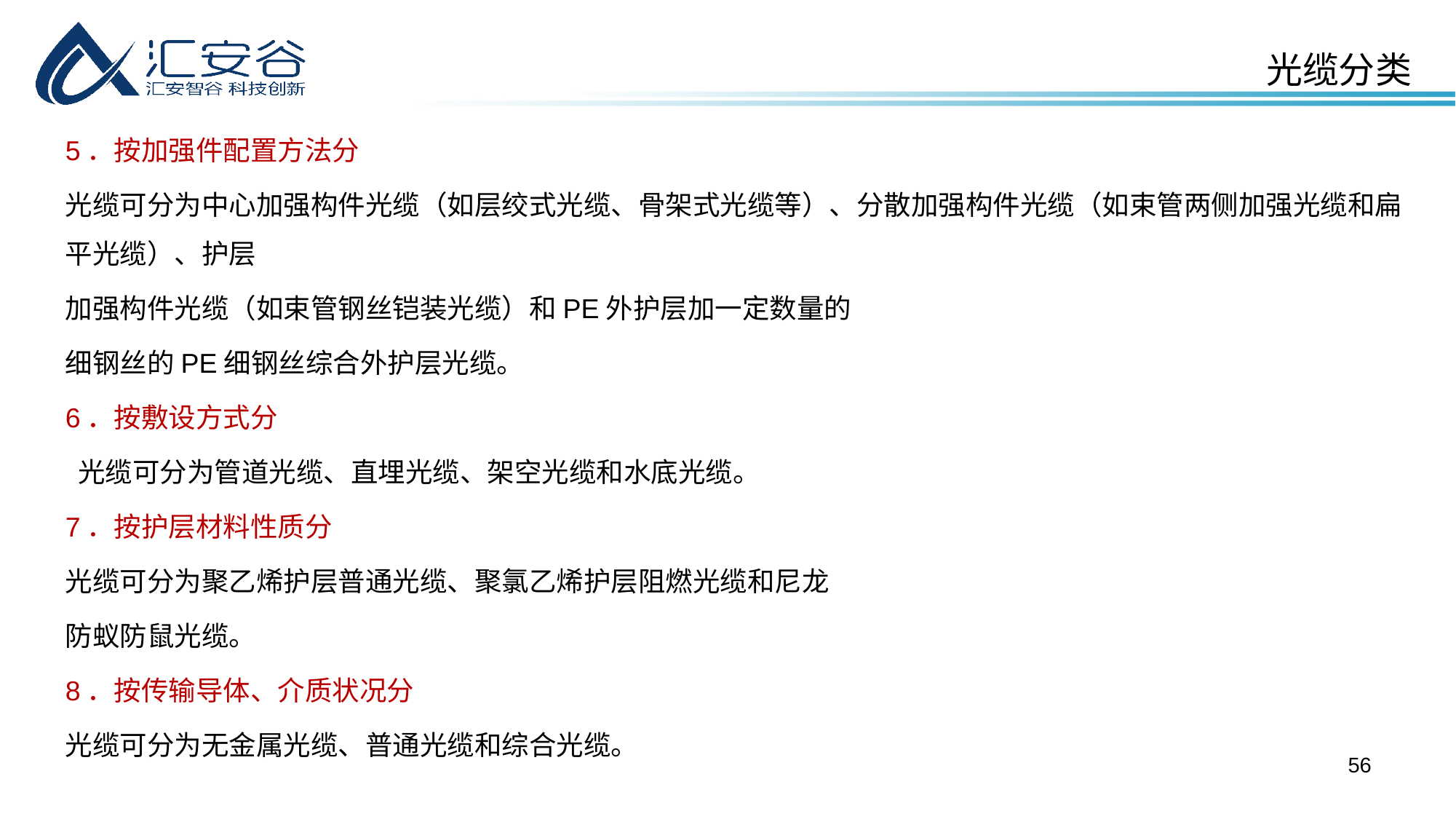

光缆分类
5．按加强件配置方法分
光缆可分为中心加强构件光缆（如层绞式光缆、骨架式光缆等）、分散加强构件光缆（如束管两侧加强光缆和扁平光缆）、护层
加强构件光缆（如束管钢丝铠装光缆）和PE外护层加一定数量的
细钢丝的PE细钢丝综合外护层光缆。
6．按敷设方式分
 光缆可分为管道光缆、直埋光缆、架空光缆和水底光缆。
7．按护层材料性质分
光缆可分为聚乙烯护层普通光缆、聚氯乙烯护层阻燃光缆和尼龙
防蚁防鼠光缆。
8．按传输导体、介质状况分
光缆可分为无金属光缆、普通光缆和综合光缆。

56